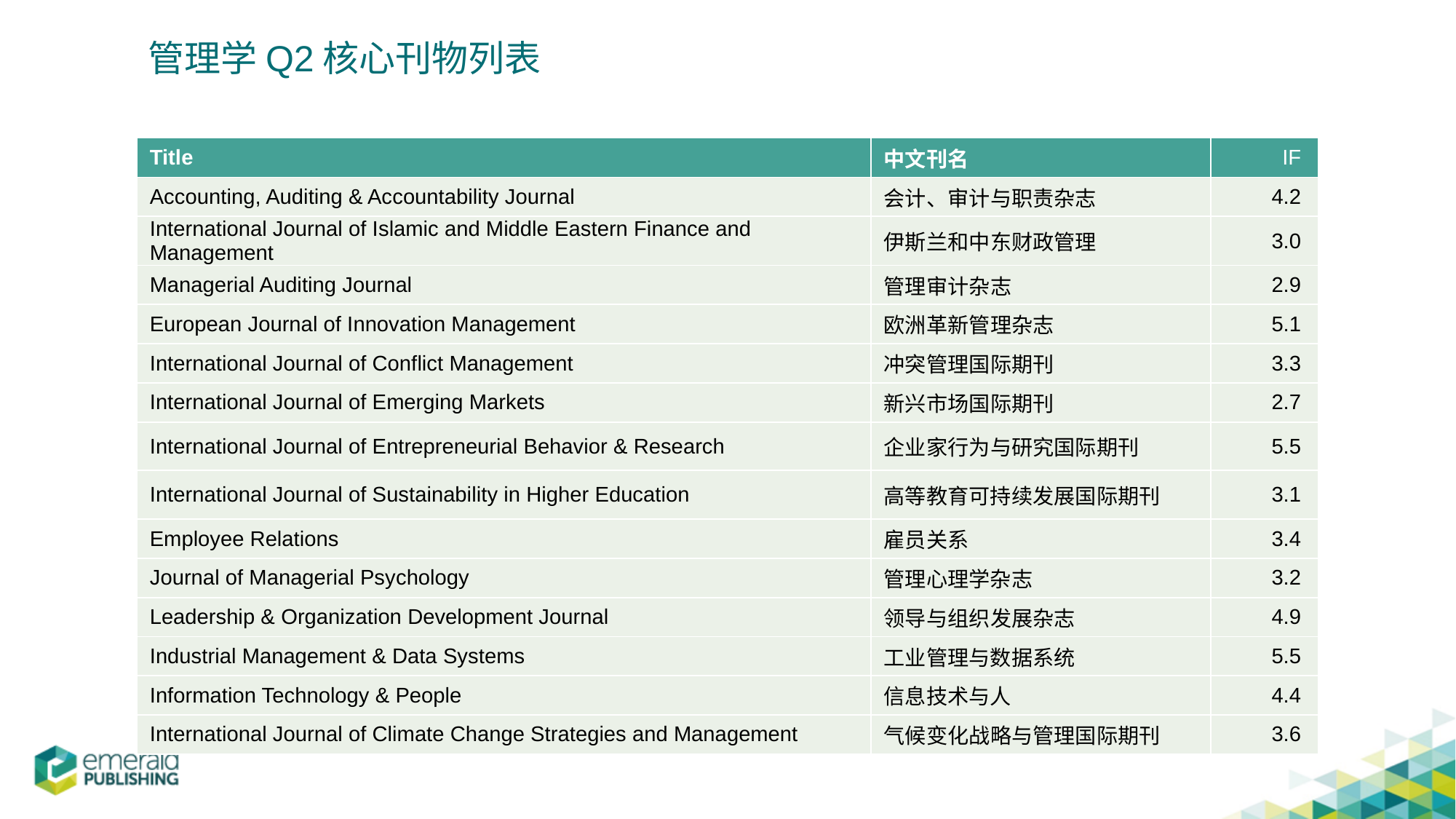

管理学Q2核心刊物列表
| Title | 中文刊名 | IF |
| --- | --- | --- |
| Accounting, Auditing & Accountability Journal | 会计、审计与职责杂志 | 4.2 |
| International Journal of Islamic and Middle Eastern Finance and Management | 伊斯兰和中东财政管理 | 3.0 |
| Managerial Auditing Journal | 管理审计杂志 | 2.9 |
| European Journal of Innovation Management | 欧洲革新管理杂志 | 5.1 |
| International Journal of Conflict Management | 冲突管理国际期刊 | 3.3 |
| International Journal of Emerging Markets | 新兴市场国际期刊 | 2.7 |
| International Journal of Entrepreneurial Behavior & Research | 企业家行为与研究国际期刊 | 5.5 |
| International Journal of Sustainability in Higher Education | 高等教育可持续发展国际期刊 | 3.1 |
| Employee Relations | 雇员关系 | 3.4 |
| Journal of Managerial Psychology | 管理心理学杂志 | 3.2 |
| Leadership & Organization Development Journal | 领导与组织发展杂志 | 4.9 |
| Industrial Management & Data Systems | 工业管理与数据系统 | 5.5 |
| Information Technology & People | 信息技术与人 | 4.4 |
| International Journal of Climate Change Strategies and Management | 气候变化战略与管理国际期刊 | 3.6 |